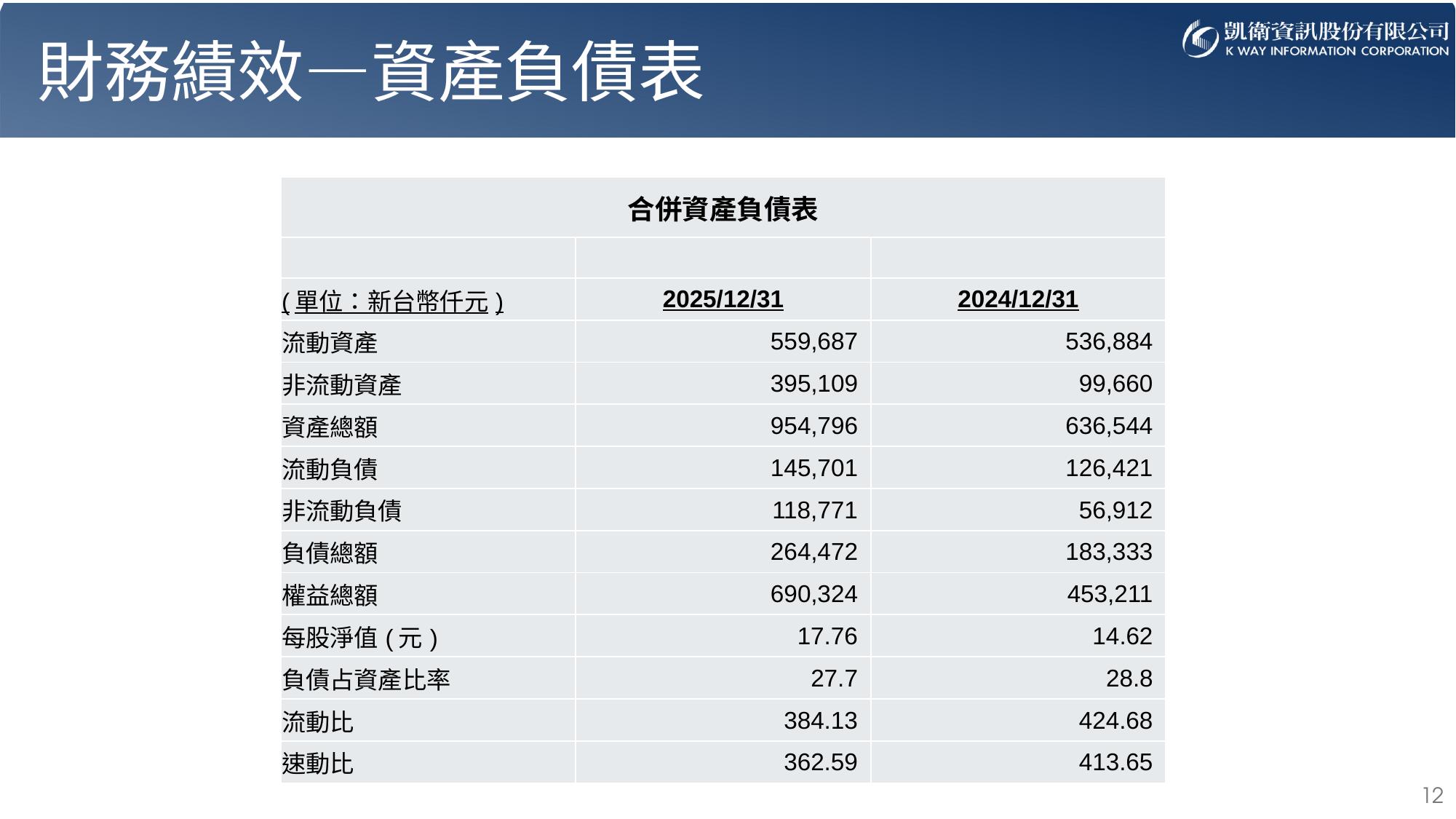

# 財務績效—資產負債表
| 合併資產負債表 |  |  |
| --- | --- | --- |
|  |  |  |
| (單位：新台幣仟元) | 2025/12/31 | 2024/12/31 |
| 流動資產 | 559,687 | 536,884 |
| 非流動資產 | 395,109 | 99,660 |
| 資產總額 | 954,796 | 636,544 |
| 流動負債 | 145,701 | 126,421 |
| 非流動負債 | 118,771 | 56,912 |
| 負債總額 | 264,472 | 183,333 |
| 權益總額 | 690,324 | 453,211 |
| 每股淨值(元) | 17.76 | 14.62 |
| 負債占資產比率 | 27.7 | 28.8 |
| 流動比 | 384.13 | 424.68 |
| 速動比 | 362.59 | 413.65 |
12